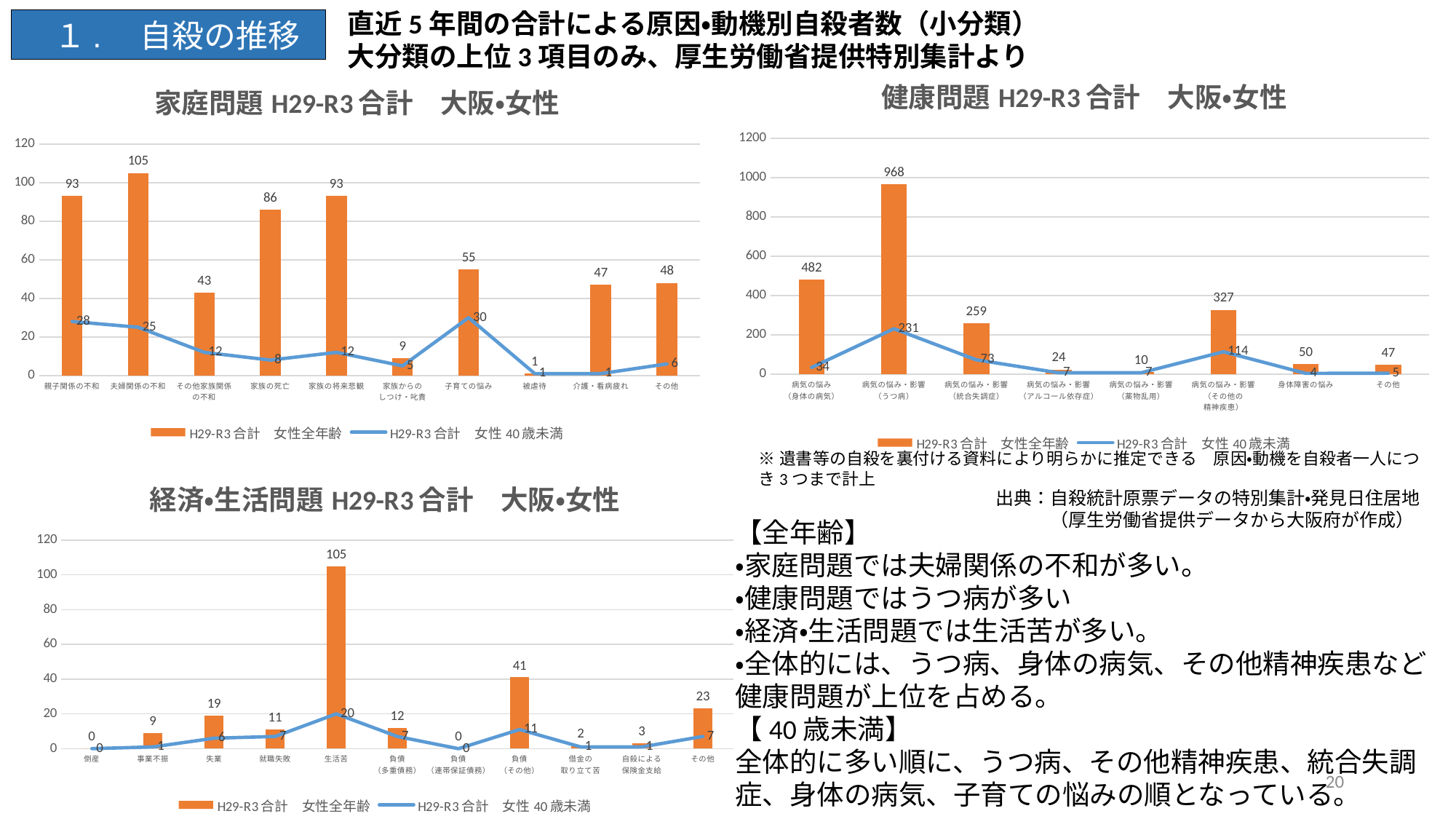

直近5年間の合計による原因・動機別自殺者数（小分類）
大分類の上位3項目のみ、厚生労働省提供特別集計より
　１.　自殺の推移

### Chart: 健康問題H29-R3合計　大阪・女性

| Category | H29-R3合計　女性全年齢 | H29-R3合計　女性40歳未満 |
|---|---|---|
| 病気の悩み
（身体の病気） | 482.0 | 34.0 |
| 病気の悩み・影響
（うつ病） | 968.0 | 231.0 |
| 病気の悩み・影響
（統合失調症） | 259.0 | 73.0 |
| 病気の悩み・影響
（アルコール依存症） | 24.0 | 7.0 |
| 病気の悩み・影響
（薬物乱用） | 10.0 | 7.0 |
| 病気の悩み・影響
（その他の
精神疾患） | 327.0 | 114.0 |
| 身体障害の悩み | 50.0 | 4.0 |
| その他 | 47.0 | 5.0 |

### Chart: 家庭問題H29-R3合計　大阪・女性

| Category | H29-R3合計　女性全年齢 | H29-R3合計　女性40歳未満 |
|---|---|---|
| 親子関係の不和 | 93.0 | 28.0 |
| 夫婦関係の不和 | 105.0 | 25.0 |
| その他家族関係の不和 | 43.0 | 12.0 |
| 家族の死亡 | 86.0 | 8.0 |
| 家族の将来悲観 | 93.0 | 12.0 |
| 家族からの
しつけ・叱責 | 9.0 | 5.0 |
| 子育ての悩み | 55.0 | 30.0 |
| 被虐待 | 1.0 | 1.0 |
| 介護・看病疲れ | 47.0 | 1.0 |
| その他 | 48.0 | 6.0 |
※遺書等の自殺を裏付ける資料により明らかに推定できる　原因・動機を自殺者一人につき3つまで計上

### Chart: 経済・生活問題H29-R3合計　大阪・女性

| Category | H29-R3合計　女性全年齢 | H29-R3合計　女性40歳未満 |
|---|---|---|
| 倒産 | 0.0 | 0.0 |
| 事業不振 | 9.0 | 1.0 |
| 失業 | 19.0 | 6.0 |
| 就職失敗 | 11.0 | 7.0 |
| 生活苦 | 105.0 | 20.0 |
| 負債
（多重債務） | 12.0 | 7.0 |
| 負債
（連帯保証債務） | 0.0 | 0.0 |
| 負債
（その他） | 41.0 | 11.0 |
| 借金の
取り立て苦 | 2.0 | 1.0 |
| 自殺による
保険金支給 | 3.0 | 1.0 |
| その他 | 23.0 | 7.0 |
出典：自殺統計原票データの特別集計・発見日住居地
　　　（厚生労働省提供データから大阪府が作成）
【全年齢】
・家庭問題では夫婦関係の不和が多い。
・健康問題ではうつ病が多い
・経済・生活問題では生活苦が多い。
・全体的には、うつ病、身体の病気、その他精神疾患など健康問題が上位を占める。
【40歳未満】
全体的に多い順に、うつ病、その他精神疾患、統合失調症、身体の病気、子育ての悩みの順となっている。
20